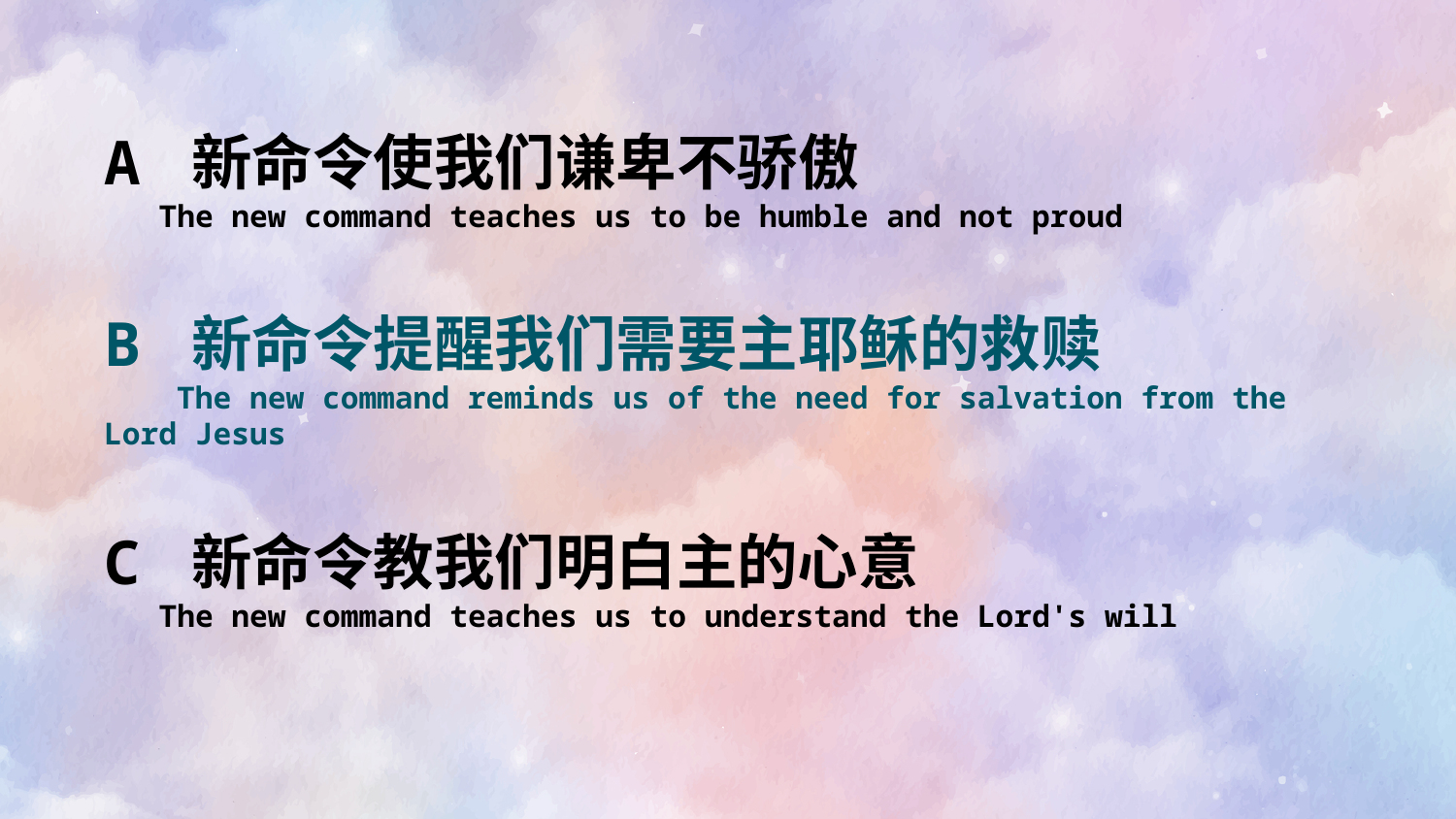

A 新命令使我们谦卑不骄傲
   The new command teaches us to be humble and not proud

B 新命令提醒我们需要主耶稣的救赎
    The new command reminds us of the need for salvation from the Lord Jesus

C 新命令教我们明白主的心意
   The new command teaches us to understand the Lord's will